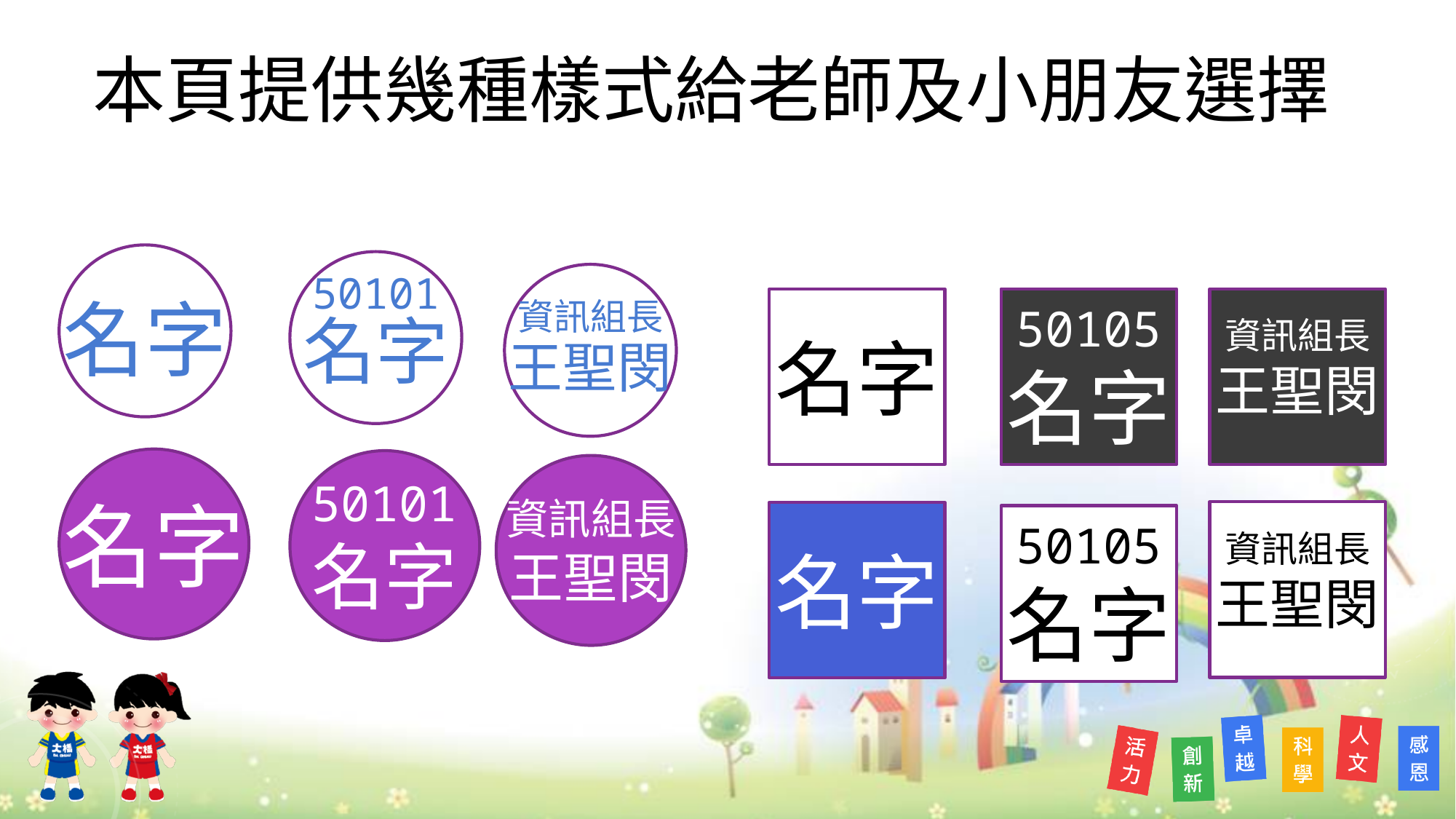

# 本頁提供幾種樣式給老師及小朋友選擇
名字

50101
名字

資訊組長
王聖閔

50105
名字
資訊組長
王聖閔
名字
名字
50101
名字
資訊組長
王聖閔
資訊組長
王聖閔
名字
50105
名字